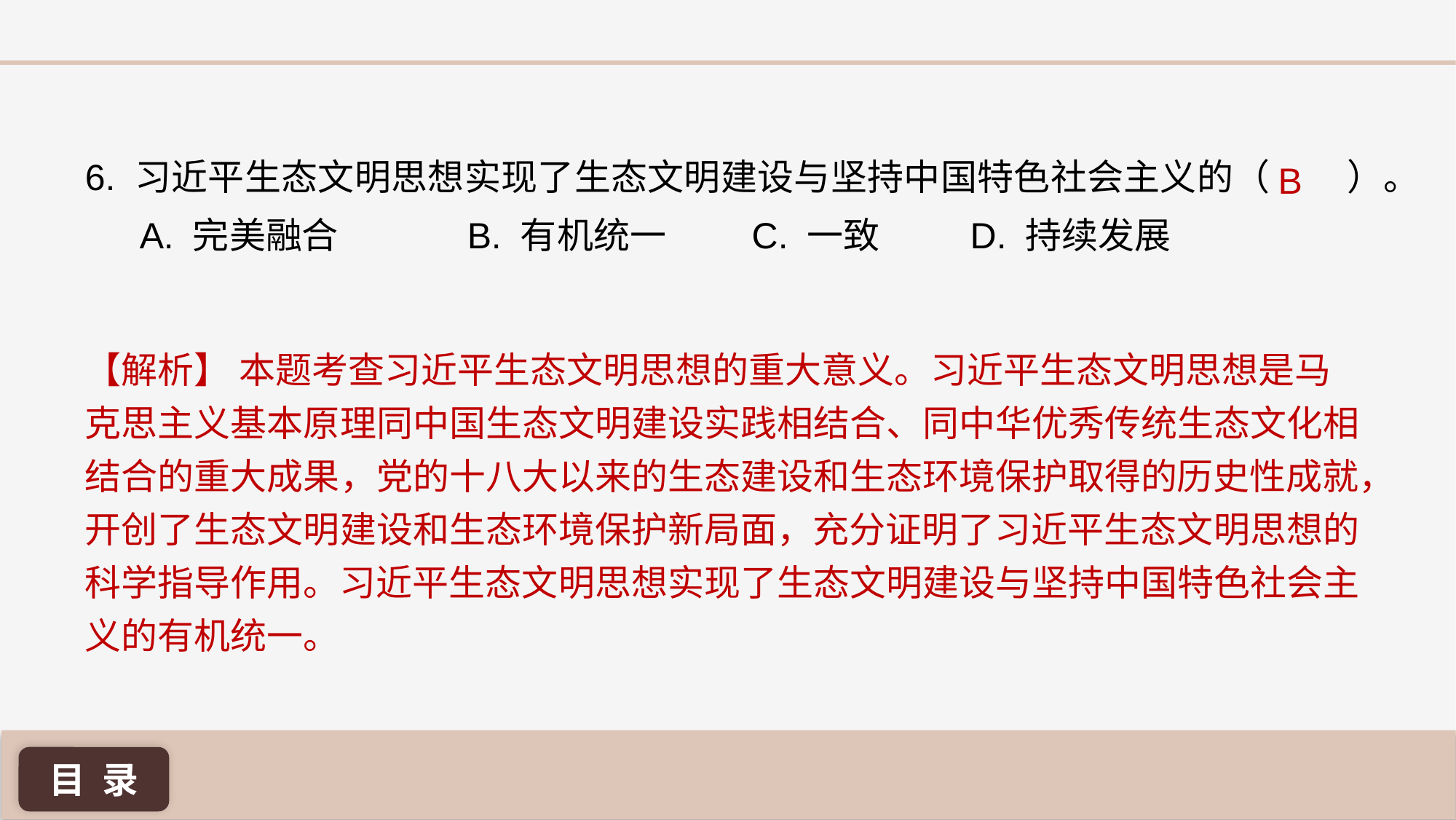

6. 习近平生态文明思想实现了生态文明建设与坚持中国特色社会主义的（         ）。
A. 完美融合 		B. 有机统一	       C. 一致 	       D. 持续发展
B
【解析】 本题考查习近平生态文明思想的重大意义。习近平生态文明思想是马克思主义基本原理同中国生态文明建设实践相结合、同中华优秀传统生态文化相结合的重大成果，党的十八大以来的生态建设和生态环境保护取得的历史性成就，开创了生态文明建设和生态环境保护新局面，充分证明了习近平生态文明思想的科学指导作用。习近平生态文明思想实现了生态文明建设与坚持中国特色社会主义的有机统一。